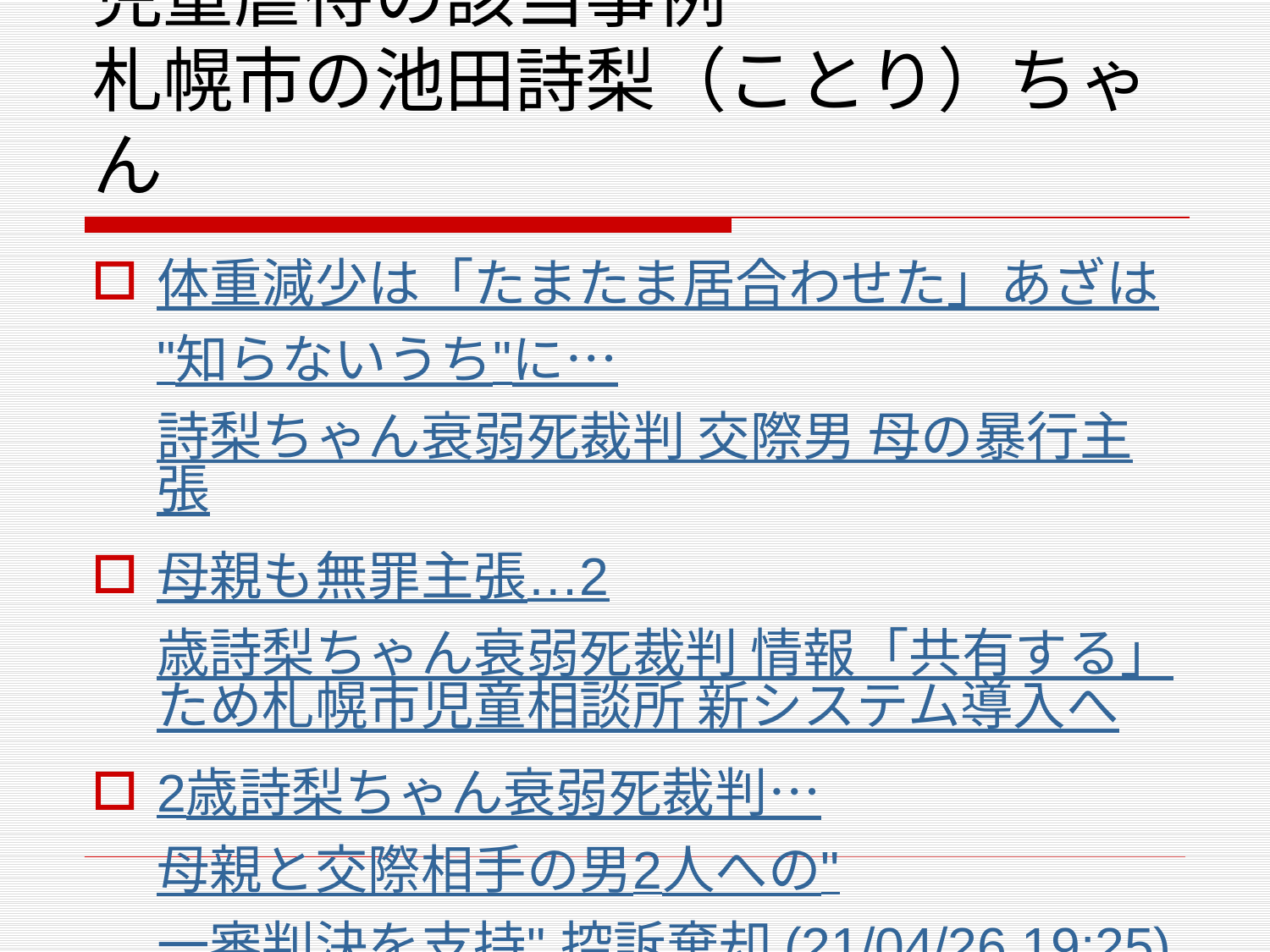

# 児童虐待の該当事例 札幌市の池田詩梨（ことり）ちゃん
体重減少は「たまたま居合わせた」あざは"知らないうち"に…詩梨ちゃん衰弱死裁判 交際男 母の暴行主張
母親も無罪主張…2歳詩梨ちゃん衰弱死裁判 情報「共有する」ため札幌市児童相談所 新システム導入へ
2歳詩梨ちゃん衰弱死裁判…母親と交際相手の男2人への"一審判決を支持" 控訴棄却 (21/04/26 19:25)